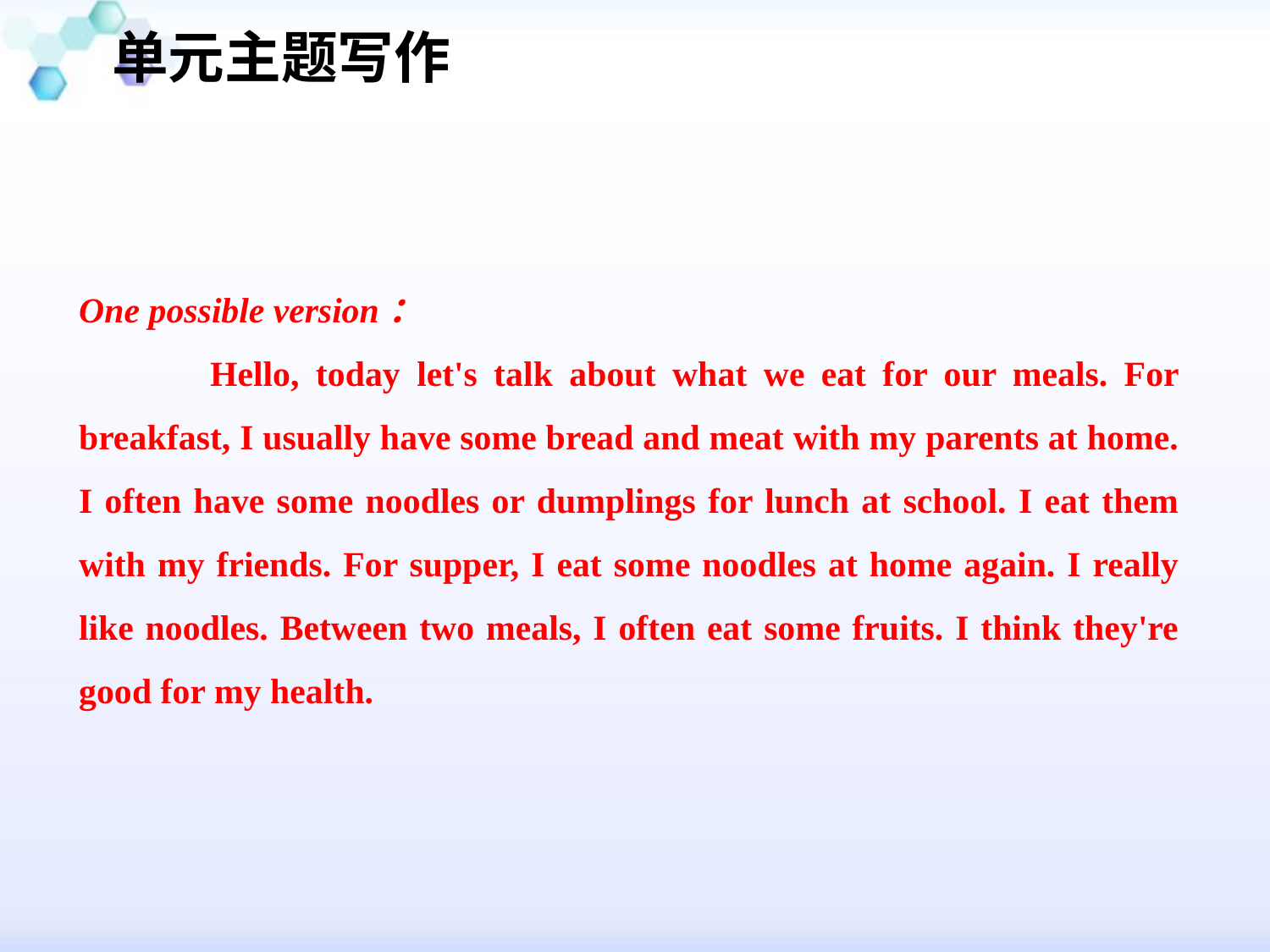

单元主题写作
One possible version：
        Hello, today let's talk about what we eat for our meals. For breakfast, I usually have some bread and meat with my parents at home. I often have some noodles or dumplings for lunch at school. I eat them with my friends. For supper, I eat some noodles at home again. I really like noodles. Between two meals, I often eat some fruits. I think they're good for my health.